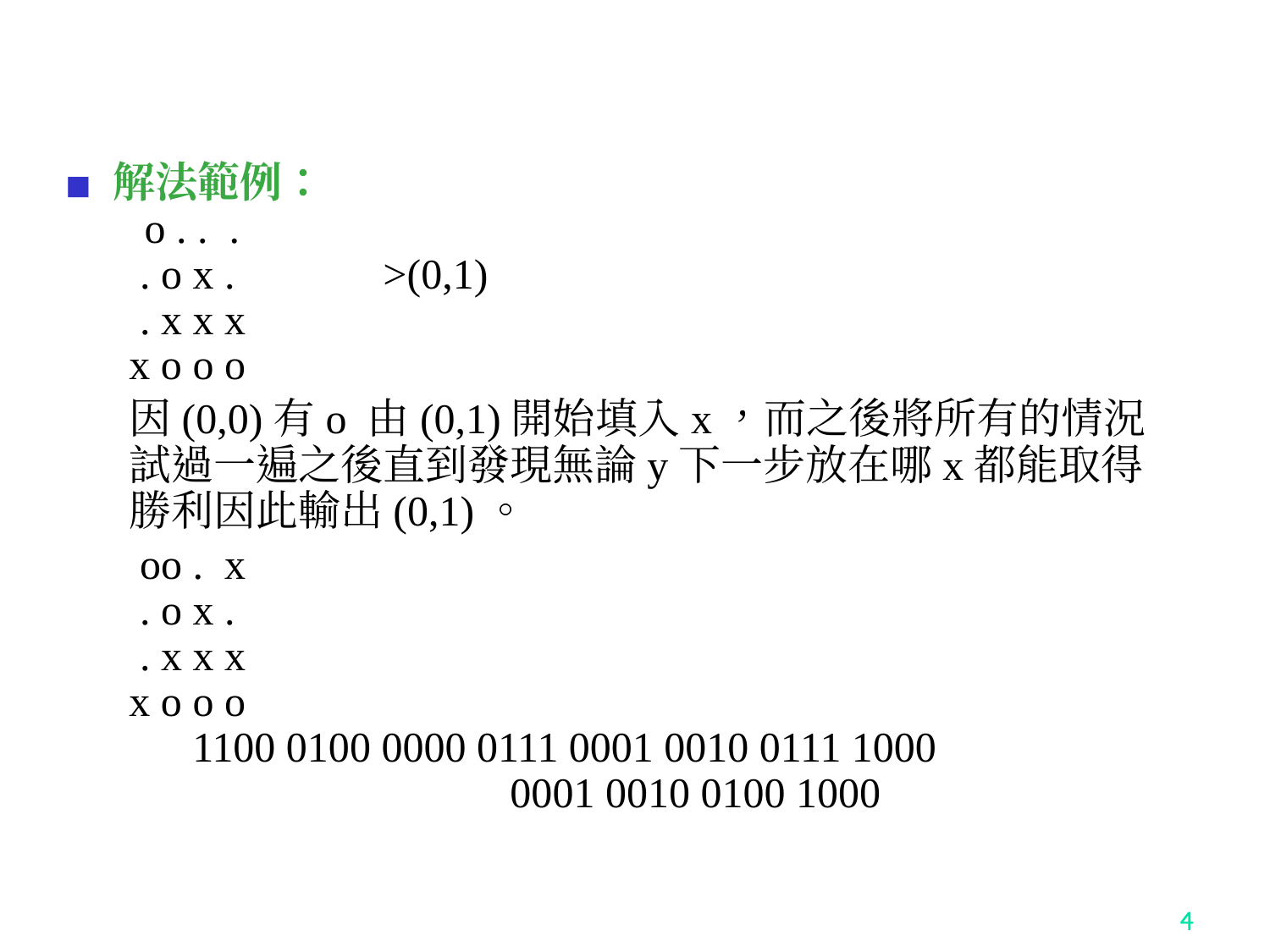

解法範例：
  o . .  .
 . o x .    	>(0,1)
 . x x x
x o o o
因(0,0)有o 由(0,1)開始填入x，而之後將所有的情況試過一遍之後直到發現無論y下一步放在哪x都能取得勝利因此輸出(0,1)。
 oo .  x
 . o x .
 . x x x
x o o o
	1100 0100 0000 0111 0001 0010 0111 1000
                                          0001 0010 0100 1000

4